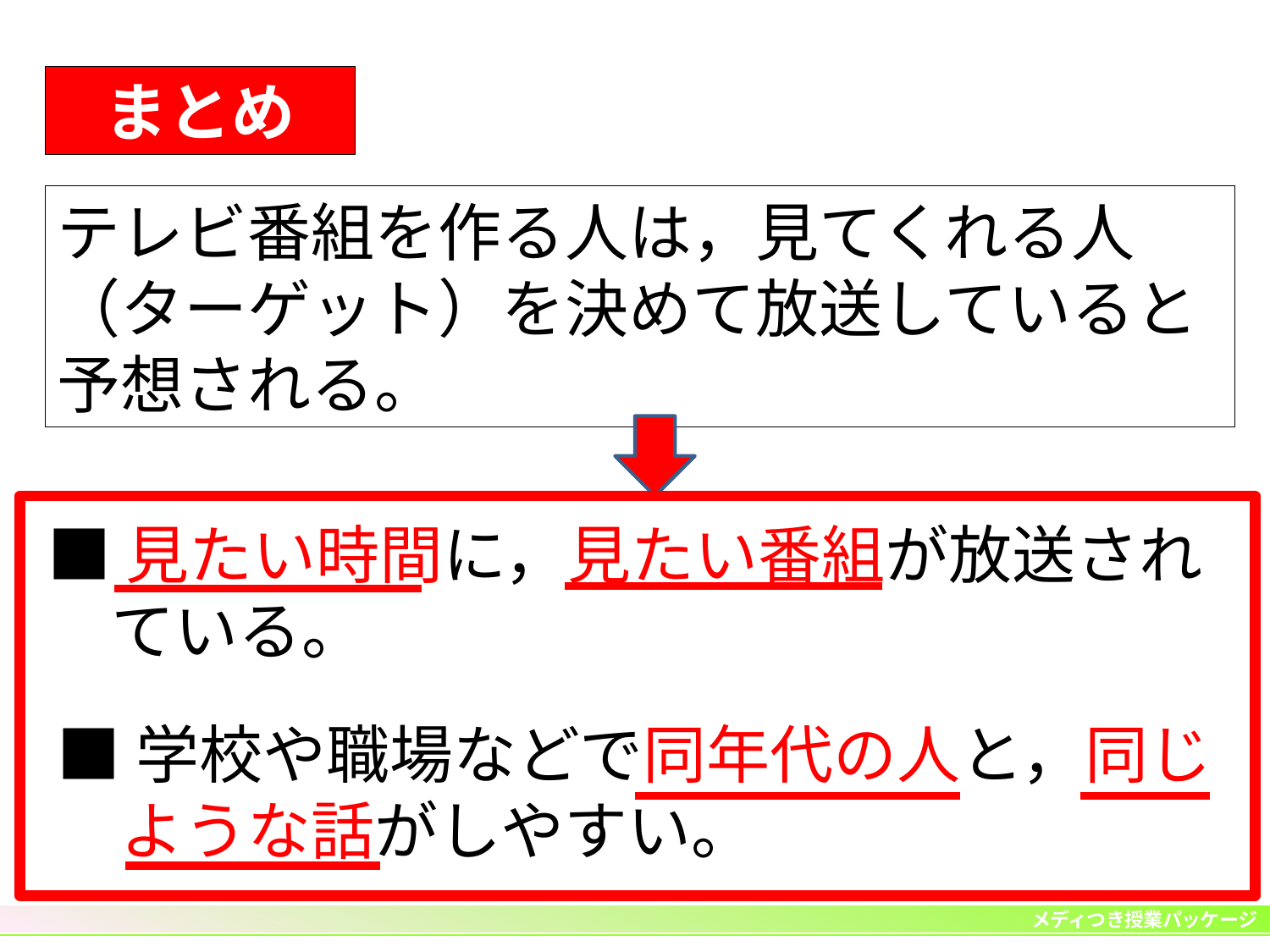

まとめ
テレビ番組を作る人は，見てくれる人（ターゲット）を決めて放送していると予想される。

■見たい時間に，見たい番組が放送され
　ている。
■学校や職場などで同年代の人と，同じ
　ような話がしやすい。